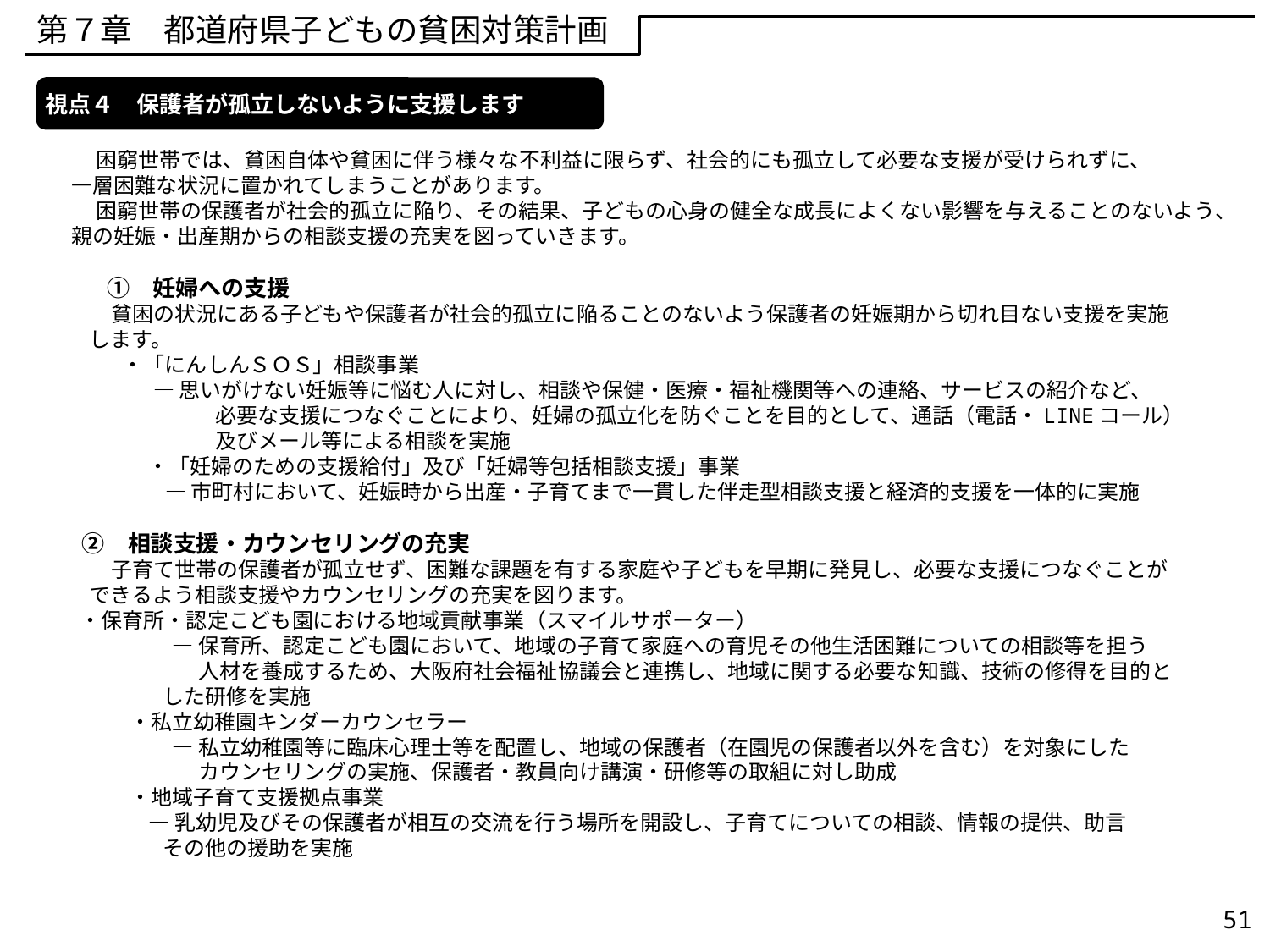

第７章　都道府県子どもの貧困対策計画

視点４　保護者が孤立しないように支援します

困窮世帯では、貧困自体や貧困に伴う様々な不利益に限らず、社会的にも孤立して必要な支援が受けられずに、
一層困難な状況に置かれてしまうことがあります。
困窮世帯の保護者が社会的孤立に陥り、その結果、子どもの心身の健全な成長によくない影響を与えることのないよう、親の妊娠・出産期からの相談支援の充実を図っていきます。

　①　妊婦への支援
　　  貧困の状況にある子どもや保護者が社会的孤立に陥ることのないよう保護者の妊娠期から切れ目ない支援を実施
　  します。
　　　・「にんしんＳＯＳ」相談事業
　　　　  ― 思いがけない妊娠等に悩む人に対し、相談や保健・医療・福祉機関等への連絡、サービスの紹介など、
　　　　　　 必要な支援につなぐことにより、妊婦の孤立化を防ぐことを目的として、通話（電話・LINEコール）
　　　　　　 及びメール等による相談を実施
　　　・「妊婦のための支援給付」及び「妊婦等包括相談支援」事業
　　　　　― 市町村において、妊娠時から出産・子育てまで一貫した伴走型相談支援と経済的支援を一体的に実施

　②　相談支援・カウンセリングの充実
　　  子育て世帯の保護者が孤立せず、困難な課題を有する家庭や子どもを早期に発見し、必要な支援につなぐことが
　  できるよう相談支援やカウンセリングの充実を図ります。
　・保育所・認定こども園における地域貢献事業（スマイルサポーター）
　　　― 保育所、認定こども園において、地域の子育て家庭への育児その他生活困難についての相談等を担う
　　　 　人材を養成するため、大阪府社会福祉協議会と連携し、地域に関する必要な知識、技術の修得を目的と
       　した研修を実施
　・私立幼稚園キンダーカウンセラー
　　　― 私立幼稚園等に臨床心理士等を配置し、地域の保護者（在園児の保護者以外を含む）を対象にした
　　　　 カウンセリングの実施、保護者・教員向け講演・研修等の取組に対し助成
　・地域子育て支援拠点事業
   　 ― 乳幼児及びその保護者が相互の交流を行う場所を開設し、子育てについての相談、情報の提供、助言
       　その他の援助を実施

51